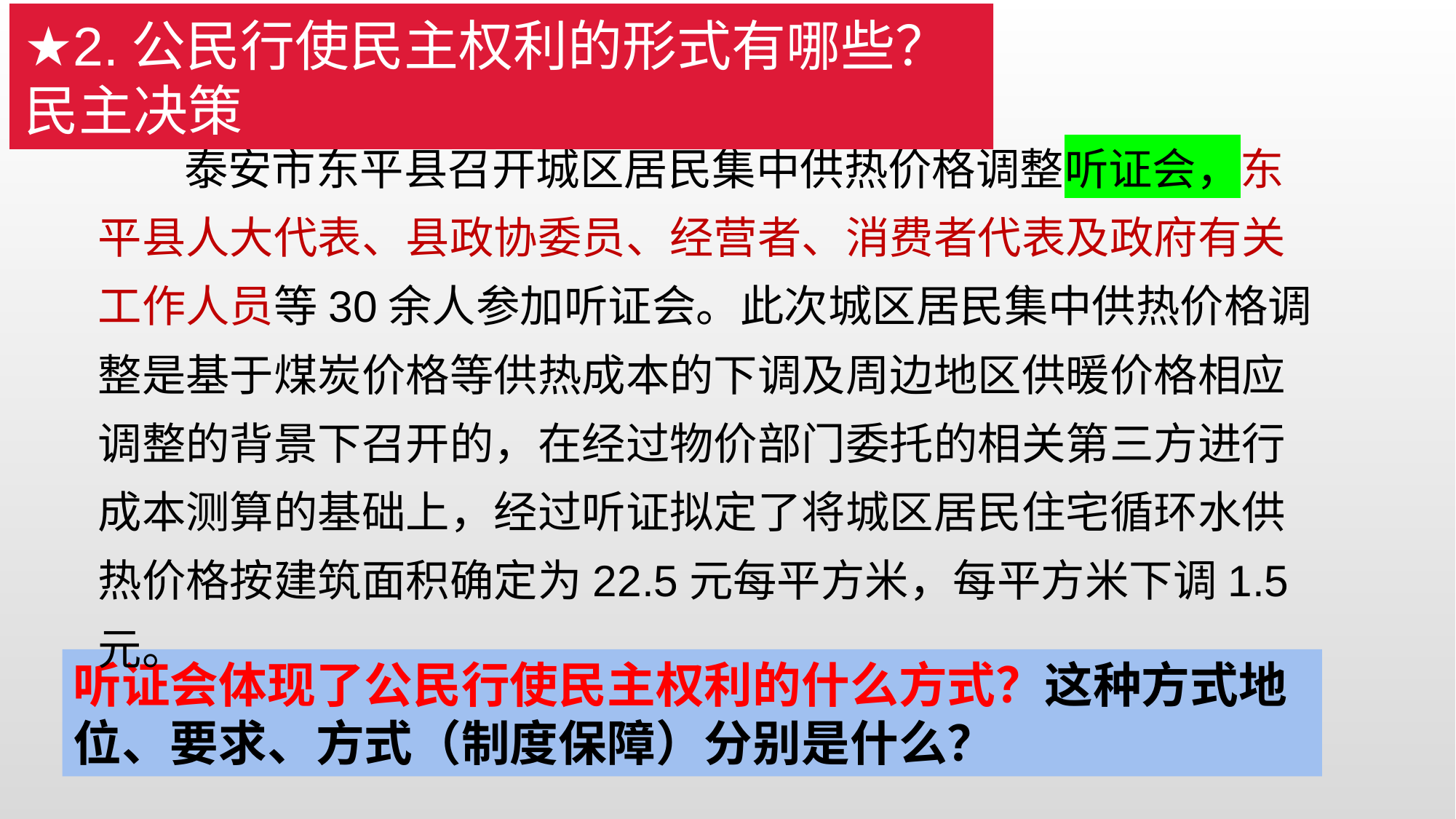

★2.公民行使民主权利的形式有哪些？
民主决策
    泰安市东平县召开城区居民集中供热价格调整听证会，东平县人大代表、县政协委员、经营者、消费者代表及政府有关工作人员等30余人参加听证会。此次城区居民集中供热价格调整是基于煤炭价格等供热成本的下调及周边地区供暖价格相应调整的背景下召开的，在经过物价部门委托的相关第三方进行成本测算的基础上，经过听证拟定了将城区居民住宅循环水供热价格按建筑面积确定为22.5元每平方米，每平方米下调1.5元。
听证会体现了公民行使民主权利的什么方式？这种方式地位、要求、方式（制度保障）分别是什么？